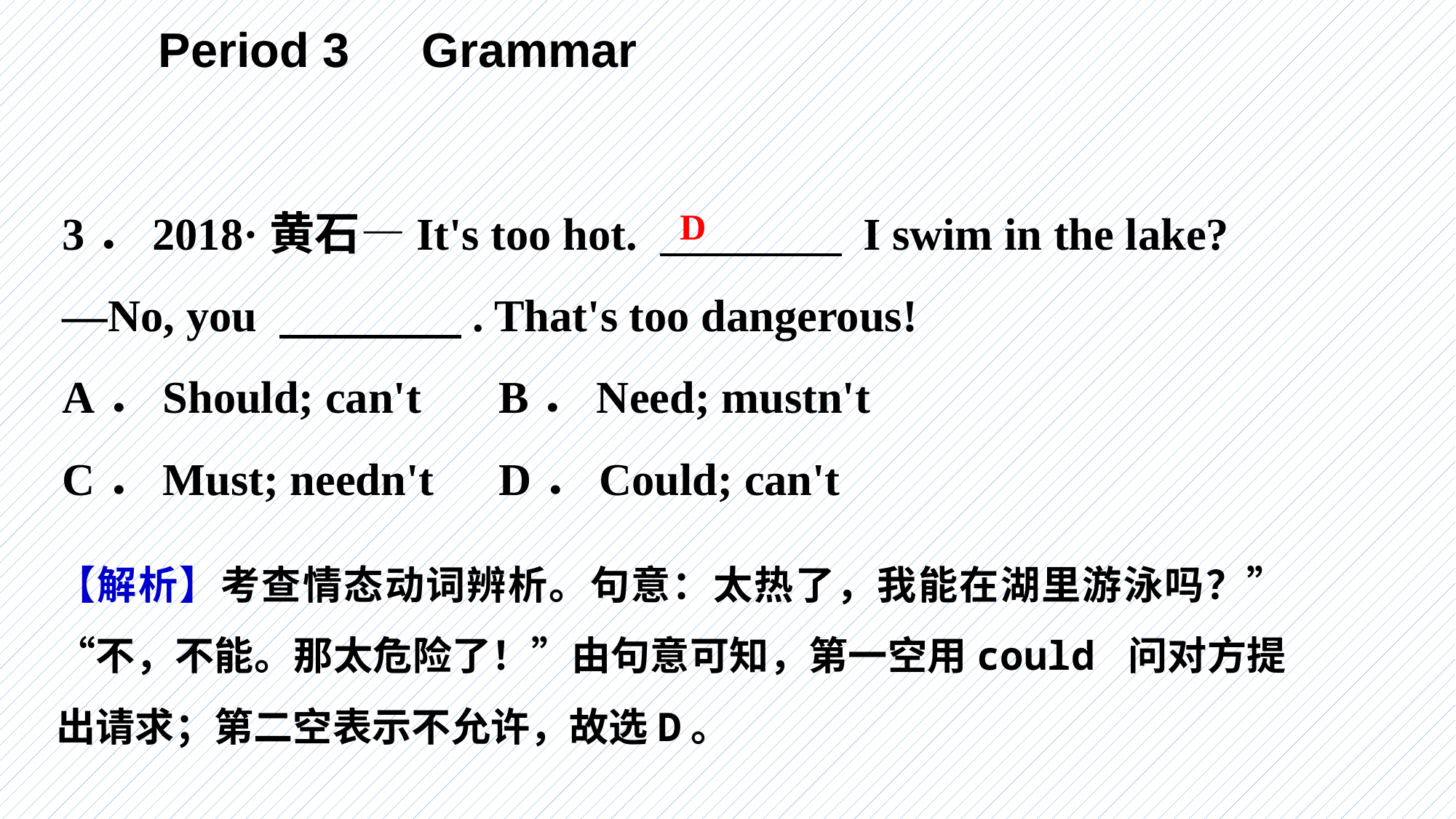

Period 3　Grammar
3．2018·黄石—It's too hot. 　　　　 I swim in the lake?
—No, you 　　　　. That's too dangerous!
A．Should; can't	B．Need; mustn't
C．Must; needn't	D．Could; can't
D
【解析】考查情态动词辨析。句意：太热了，我能在湖里游泳吗？”“不，不能。那太危险了！”由句意可知，第一空用could 问对方提出请求；第二空表示不允许，故选D。